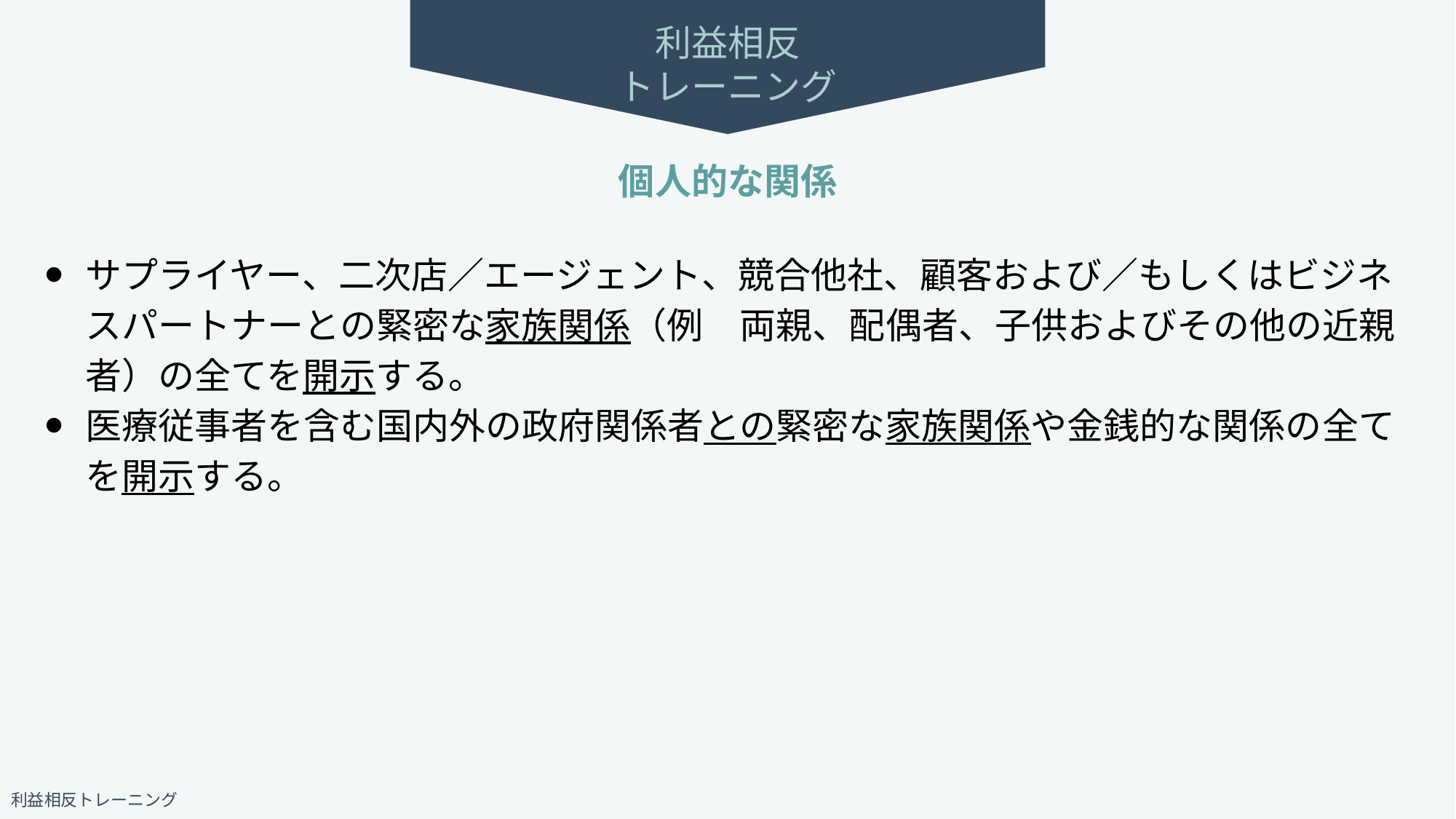

利益相反
トレーニング
個人的な関係
サプライヤー、二次店／エージェント、競合他社、顧客および／もしくはビジネスパートナーとの緊密な家族関係（例　両親、配偶者、子供およびその他の近親者）の全てを開示する。
医療従事者を含む国内外の政府関係者との緊密な家族関係や金銭的な関係の全てを開示する。